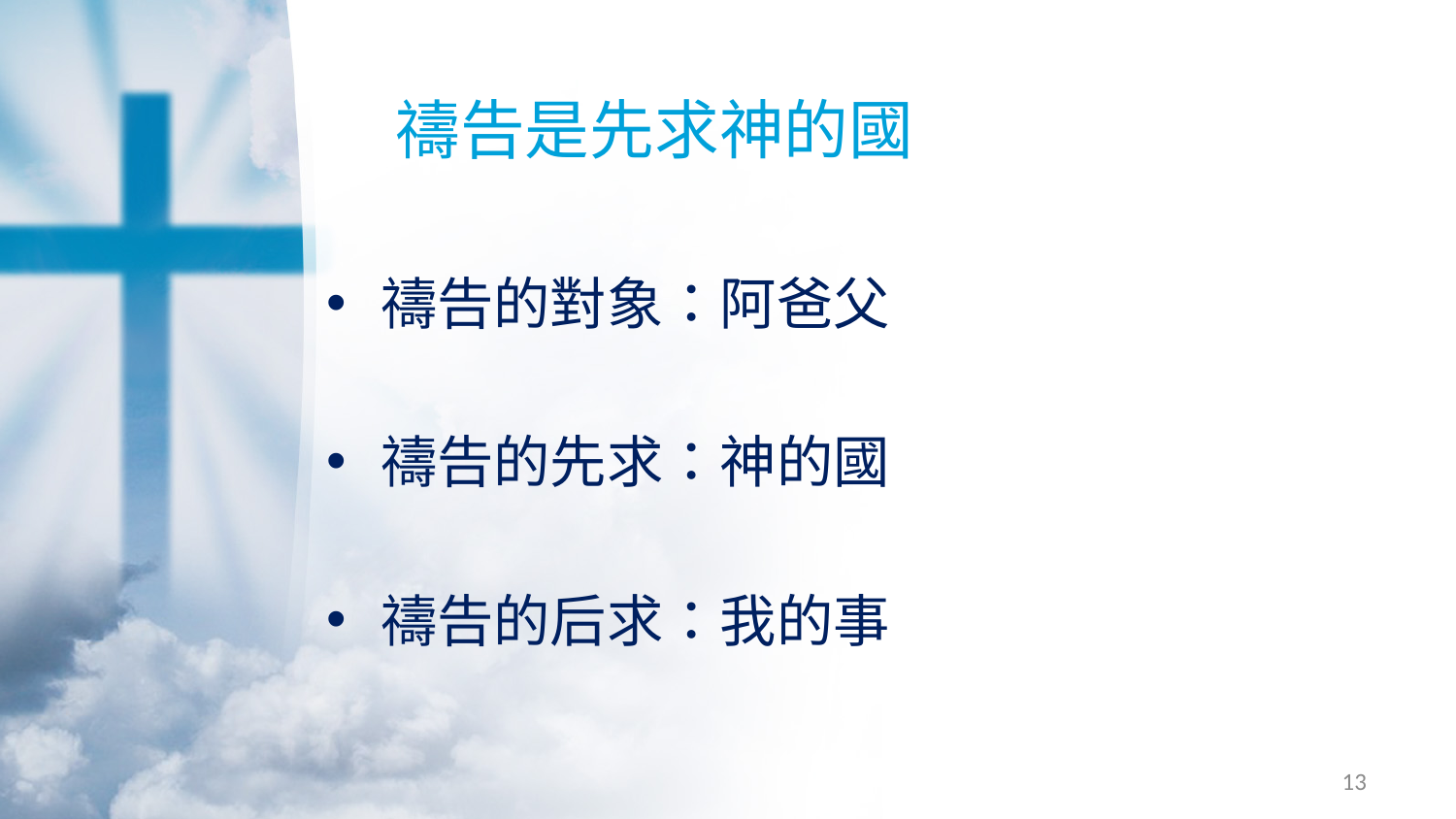

# 禱告是先求神的國

禱告的對象：阿爸父

禱告的先求：神的國

禱告的后求：我的事

13